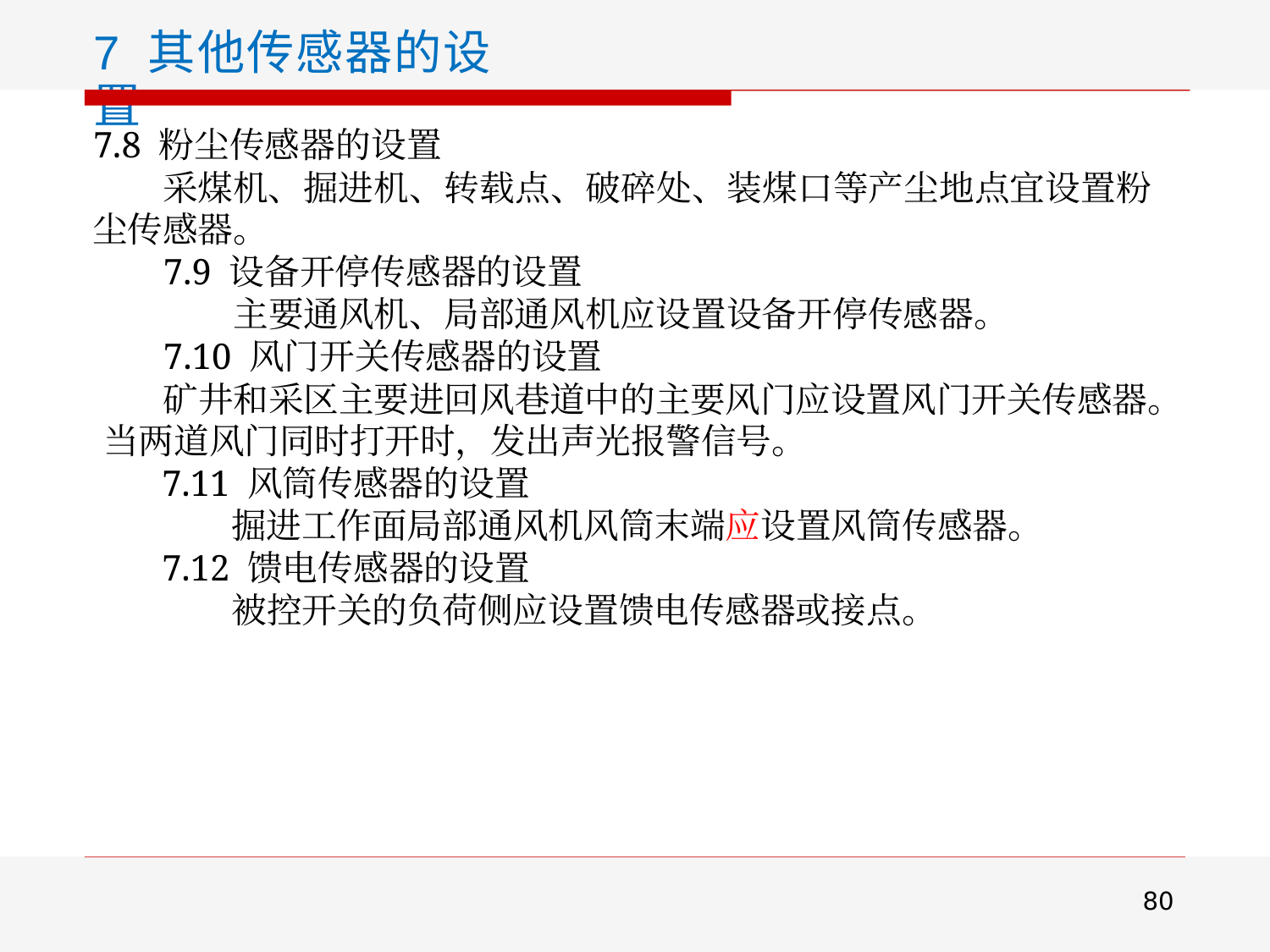

7 其他传感器的设置

7.8 粉尘传感器的设置
采煤机、掘进机、转载点、破碎处、装煤口等产尘地点宜设置粉 尘传感器。
7.9 设备开停传感器的设置
主要通风机、局部通风机应设置设备开停传感器。
7.10 风门开关传感器的设置
矿井和采区主要进回风巷道中的主要风门应设置风门开关传感器。 当两道风门同时打开时，发出声光报警信号。
7.11 风筒传感器的设置
掘进工作面局部通风机风筒末端应设置风筒传感器。
7.12 馈电传感器的设置
被控开关的负荷侧应设置馈电传感器或接点。

80